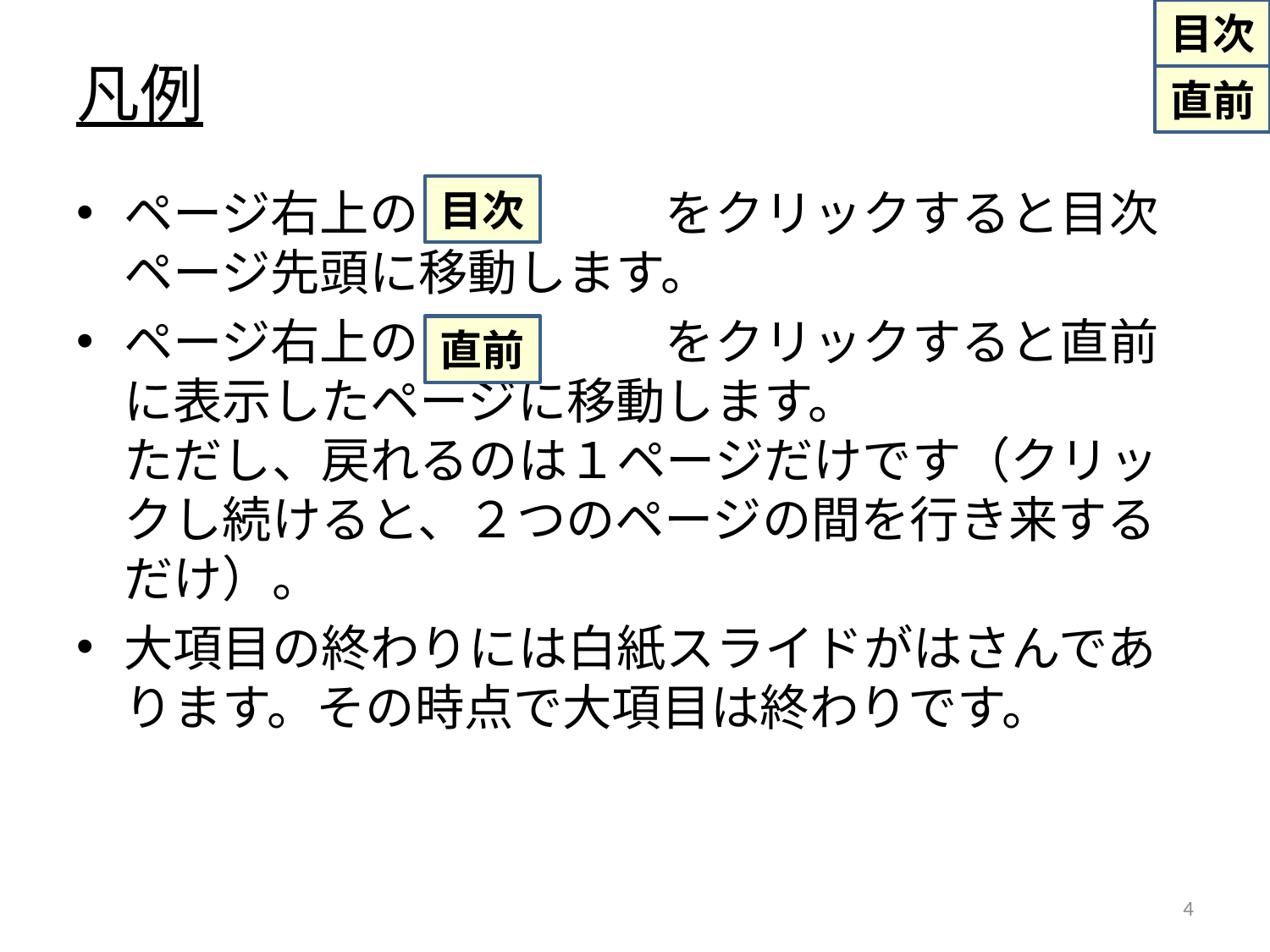

# 凡例
ページ右上の　　　　　をクリックすると目次ページ先頭に移動します。
ページ右上の　　　　　をクリックすると直前に表示したページに移動します。
ただし、戻れるのは１ページだけです（クリックし続けると、２つのページの間を行き来するだけ）。
大項目の終わりには白紙スライドがはさんであります。その時点で大項目は終わりです。
目次
直前
4